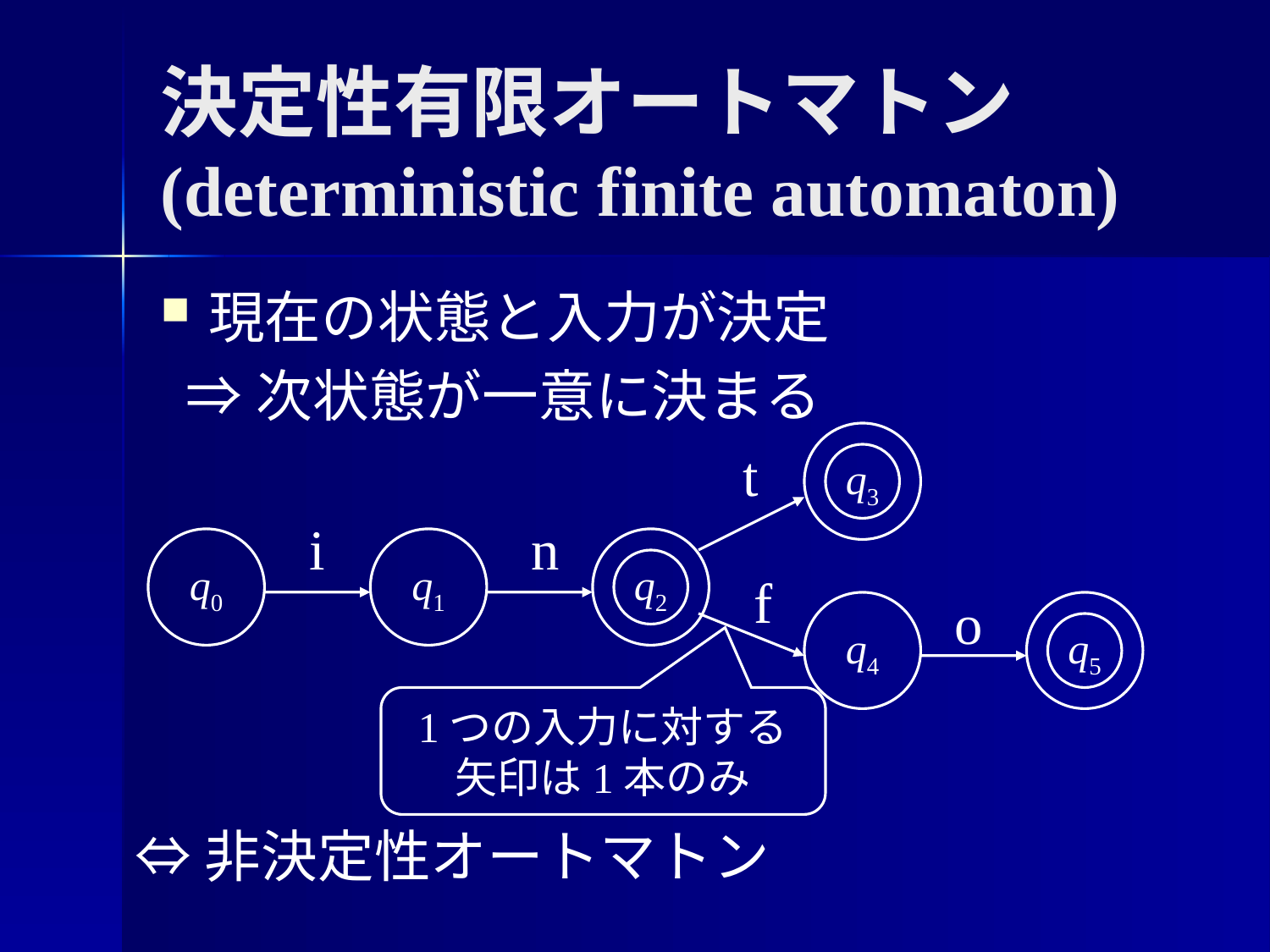

# 決定性有限オートマトン (deterministic finite automaton)
現在の状態と入力が決定
  ⇒次状態が一意に決まる
q3
t

i
q1

n
q2

q0
f
q4

o
q5

1つの入力に対する矢印は1本のみ
⇔非決定性オートマトン